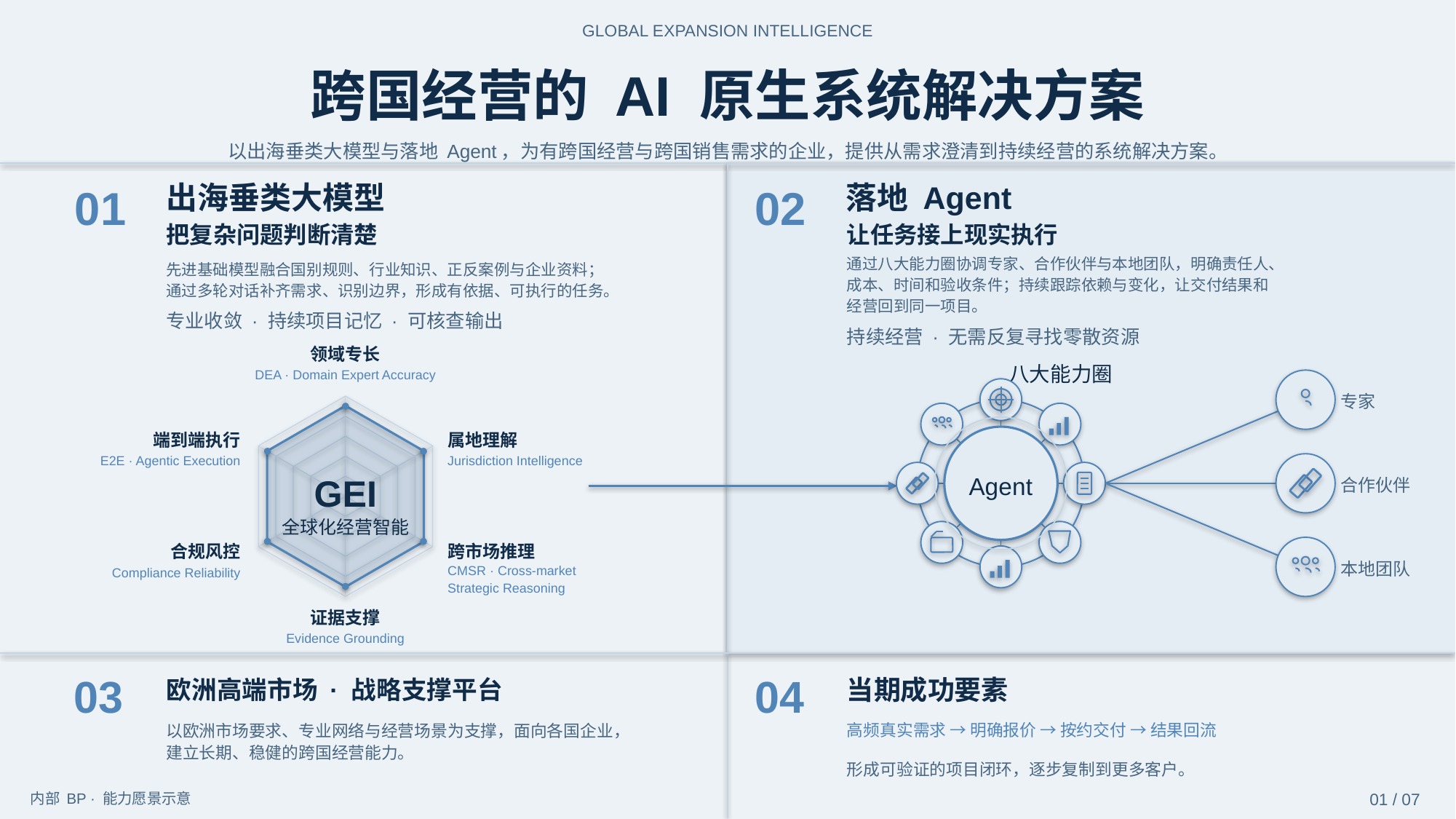

GLOBAL EXPANSION INTELLIGENCE
跨国经营的 AI 原生系统解决方案
以出海垂类大模型与落地 Agent，为有跨国经营与跨国销售需求的企业，提供从需求澄清到持续经营的系统解决方案。

出海垂类大模型
落地 Agent
01
02
把复杂问题判断清楚
让任务接上现实执行
先进基础模型融合国别规则、行业知识、正反案例与企业资料；
通过多轮对话补齐需求、识别边界，形成有依据、可执行的任务。
通过八大能力圈协调专家、合作伙伴与本地团队，明确责任人、
成本、时间和验收条件；持续跟踪依赖与变化，让交付结果和
经营回到同一项目。
专业收敛 · 持续项目记忆 · 可核查输出
持续经营 · 无需反复寻找零散资源
领域专长
八大能力圈
DEA · Domain Expert Accuracy

专家

端到端执行
属地理解

E2E · Agentic Execution
Jurisdiction Intelligence

Agent
合作伙伴

GEI

全球化经营智能

合规风控
跨市场推理

本地团队

Compliance Reliability
CMSR · Cross-market
Strategic Reasoning

证据支撑
Evidence Grounding
03
04
欧洲高端市场 · 战略支撑平台
当期成功要素
高频真实需求 → 明确报价 → 按约交付 → 结果回流
以欧洲市场要求、专业网络与经营场景为支撑，面向各国企业，
建立长期、稳健的跨国经营能力。
形成可验证的项目闭环，逐步复制到更多客户。
内部 BP · 能力愿景示意
01 / 07